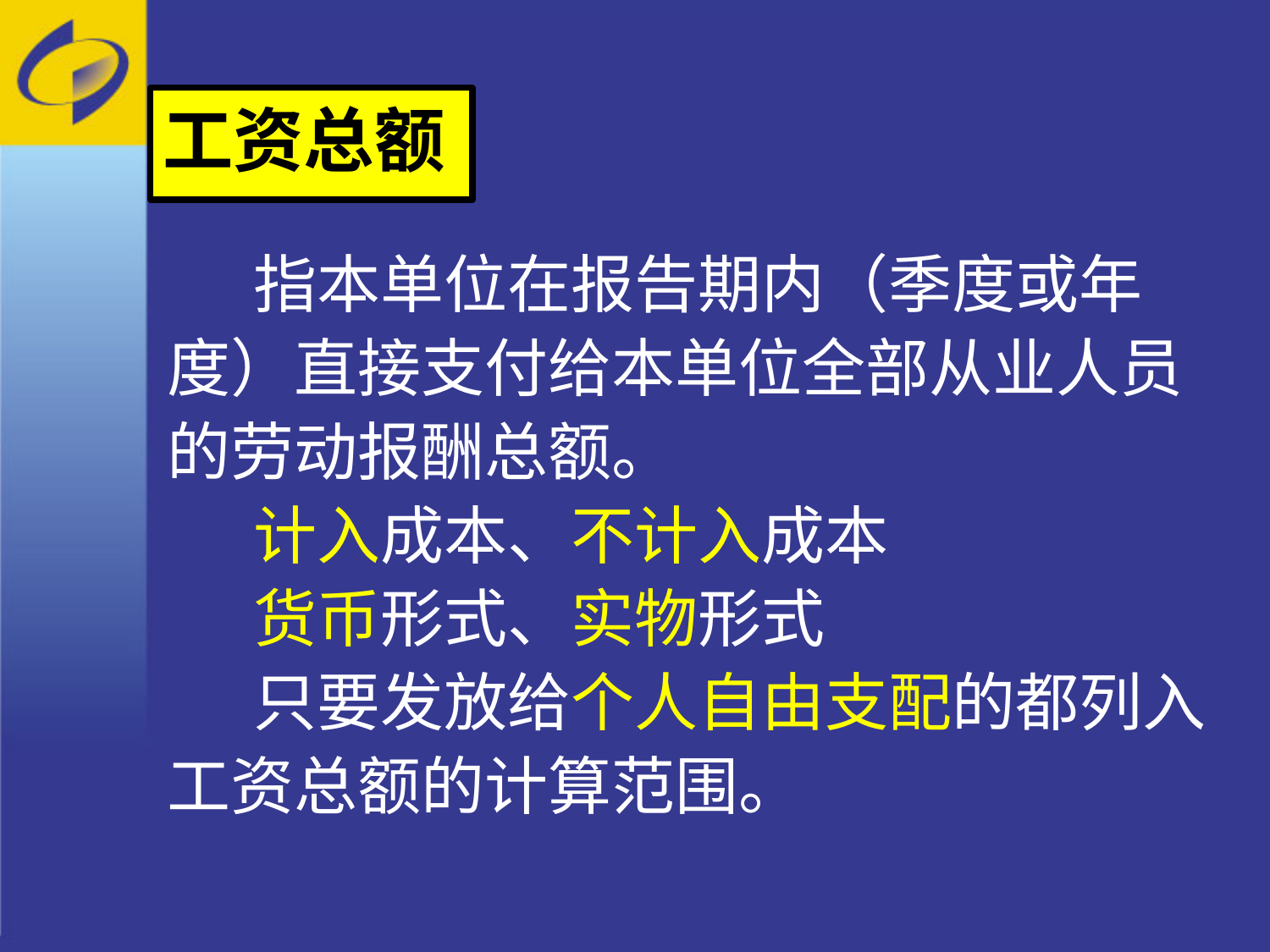

工资总额
     指本单位在报告期内（季度或年度）直接支付给本单位全部从业人员的劳动报酬总额。
     计入成本、不计入成本
     货币形式、实物形式
     只要发放给个人自由支配的都列入工资总额的计算范围。